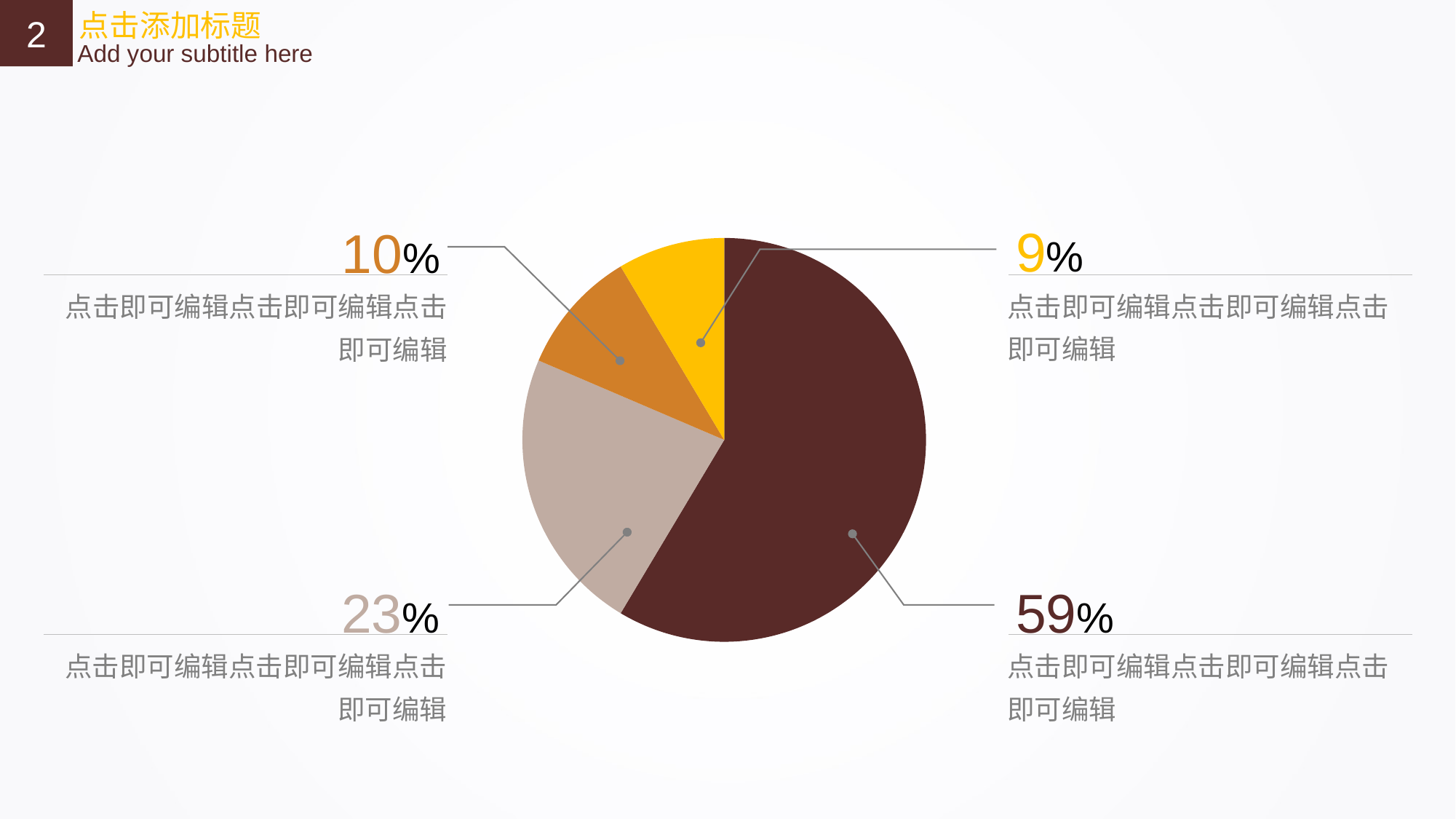

2
点击添加标题
Add your subtitle here
9%
点击即可编辑点击即可编辑点击即可编辑
10%
点击即可编辑点击即可编辑点击即可编辑

### Chart

| Category | 销售额 |
|---|---|
| 第一季度 | 8.2 |
| 第二季度 | 3.2 |
| 第三季度 | 1.4 |
| 第四季度 | 1.2 |

23%
点击即可编辑点击即可编辑点击即可编辑
59%
点击即可编辑点击即可编辑点击即可编辑